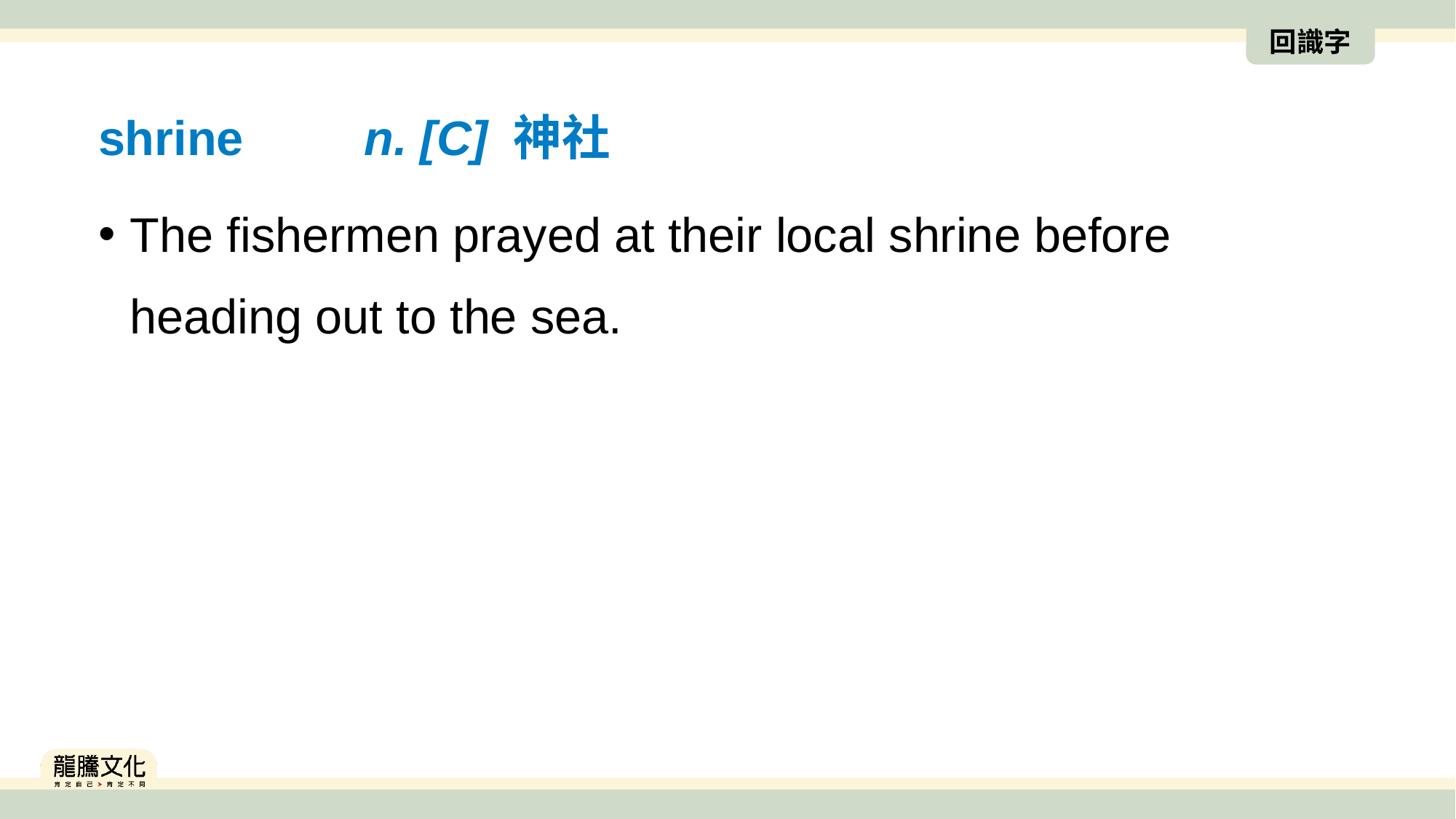

回識字
shrine　　n. [C] 神社
The fishermen prayed at their local shrine before heading out to the sea.